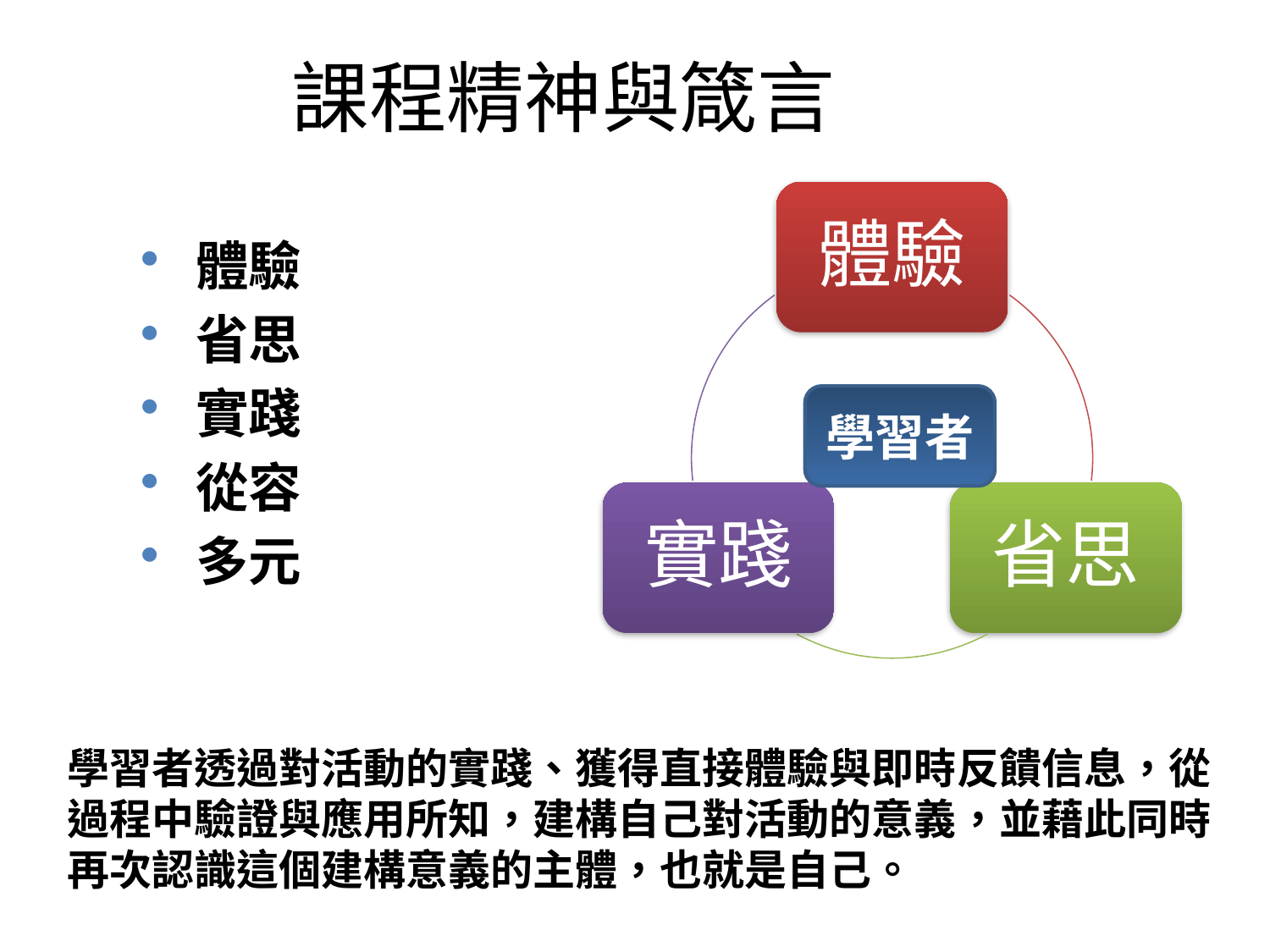

# 課程精神與箴言
體驗
省思
實踐
體驗
省思
實踐
從容
多元
學習者
學習者透過對活動的實踐、獲得直接體驗與即時反饋信息，從過程中驗證與應用所知，建構自己對活動的意義，並藉此同時再次認識這個建構意義的主體，也就是自己。